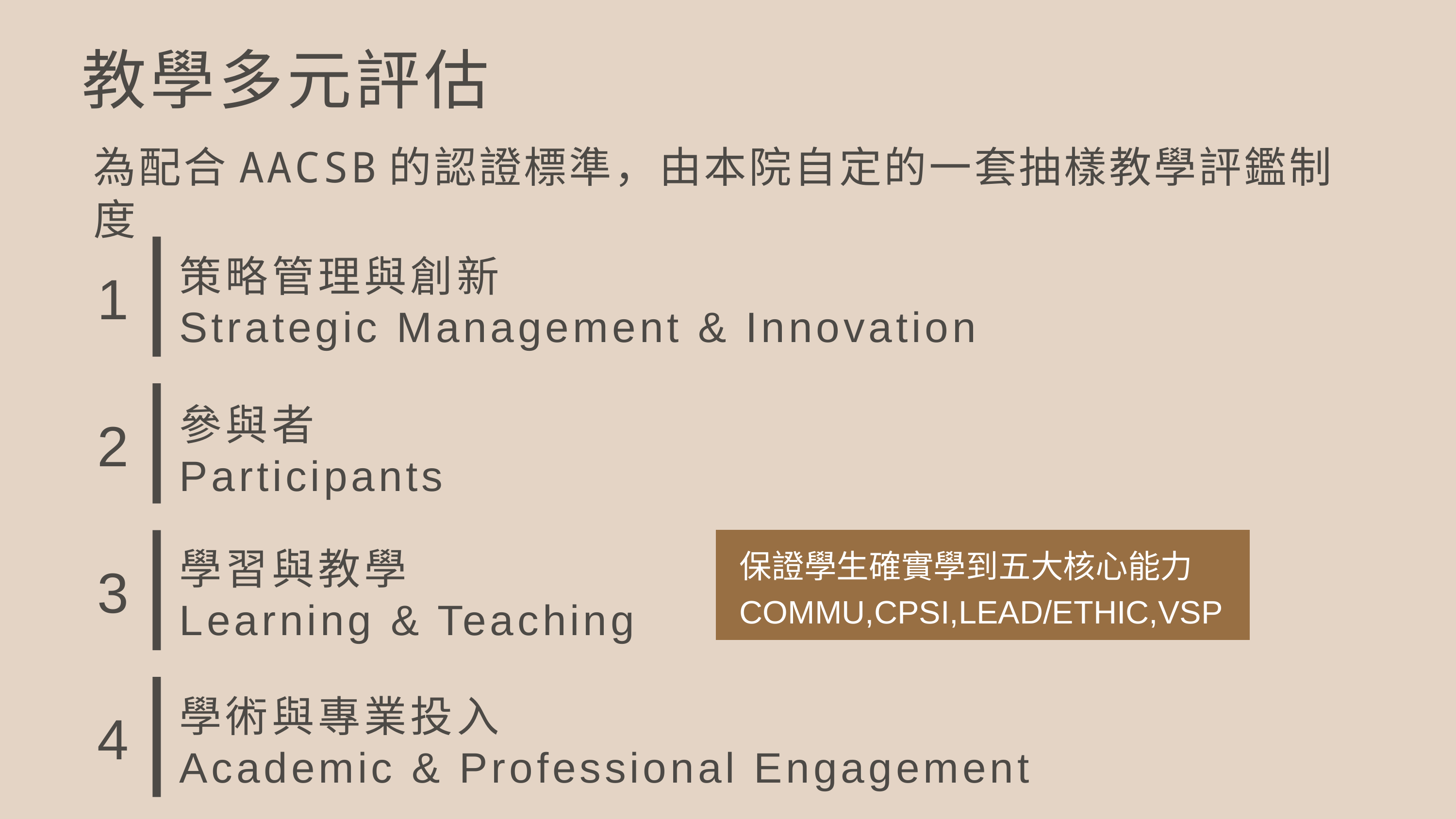

教學多元評估
為配合AACSB的認證標準，由本院自定的一套抽樣教學評鑑制度
策略管理與創新
1
Strategic Management & Innovation

參與者
2
Participants

學習與教學

保證學生確實學到五大核心能力
COMMU,CPSI,LEAD/ETHIC,VSP
3
Learning & Teaching

學術與專業投入
4
Academic & Professional Engagement